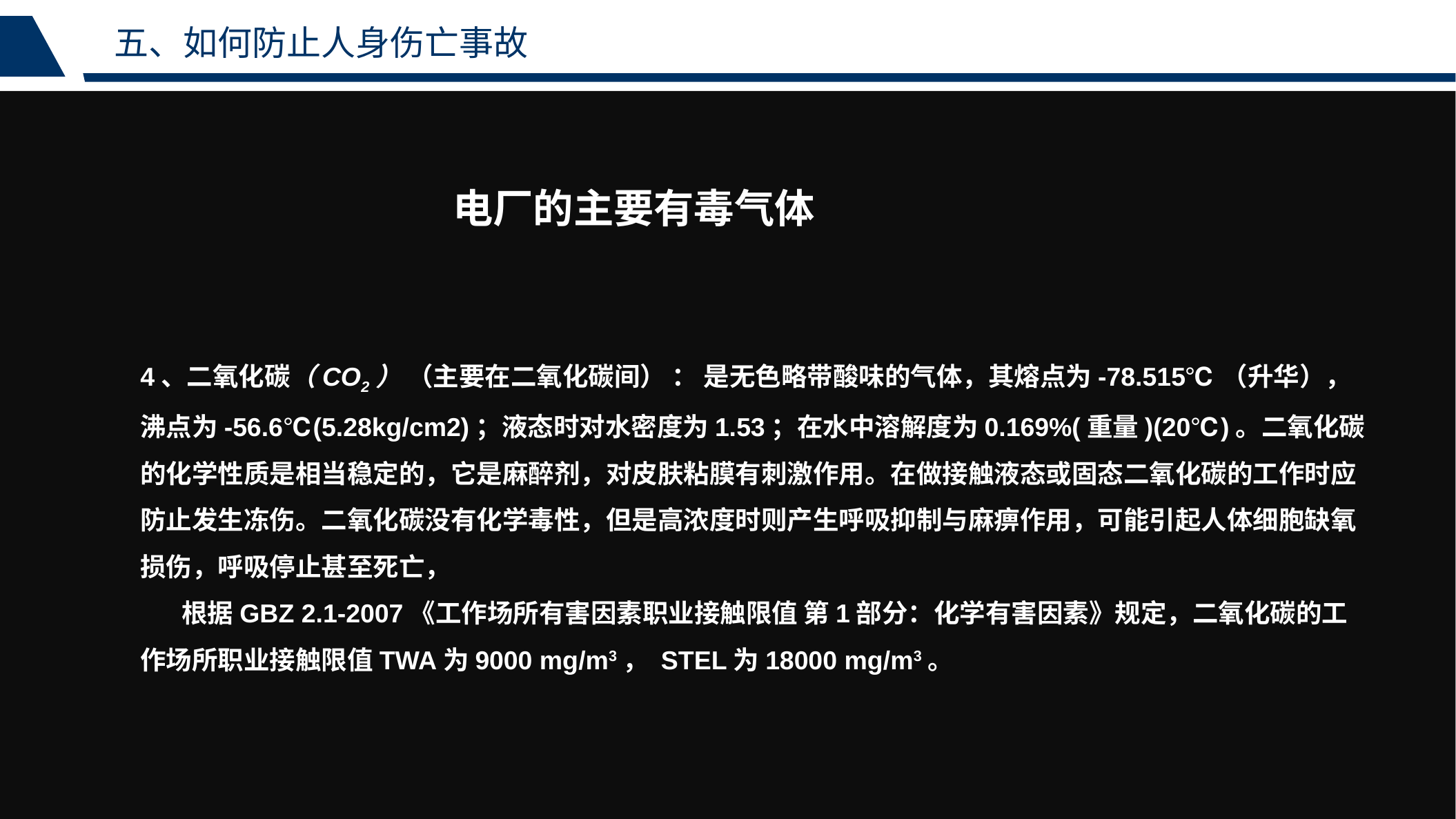

五、如何防止人身伤亡事故

电厂的主要有毒气体
4、二氧化碳（CO2） （主要在二氧化碳间） ： 是无色略带酸味的气体，其熔点为-78.515℃（升华），沸点为-56.6℃(5.28kg/cm2)；液态时对水密度为1.53；在水中溶解度为0.169%(重量)(20℃)。二氧化碳的化学性质是相当稳定的，它是麻醉剂，对皮肤粘膜有刺激作用。在做接触液态或固态二氧化碳的工作时应防止发生冻伤。二氧化碳没有化学毒性，但是高浓度时则产生呼吸抑制与麻痹作用，可能引起人体细胞缺氧损伤，呼吸停止甚至死亡，
      根据GBZ 2.1-2007《工作场所有害因素职业接触限值 第1部分：化学有害因素》规定，二氧化碳的工作场所职业接触限值TWA为9000 mg/m3， STEL为18000 mg/m3。